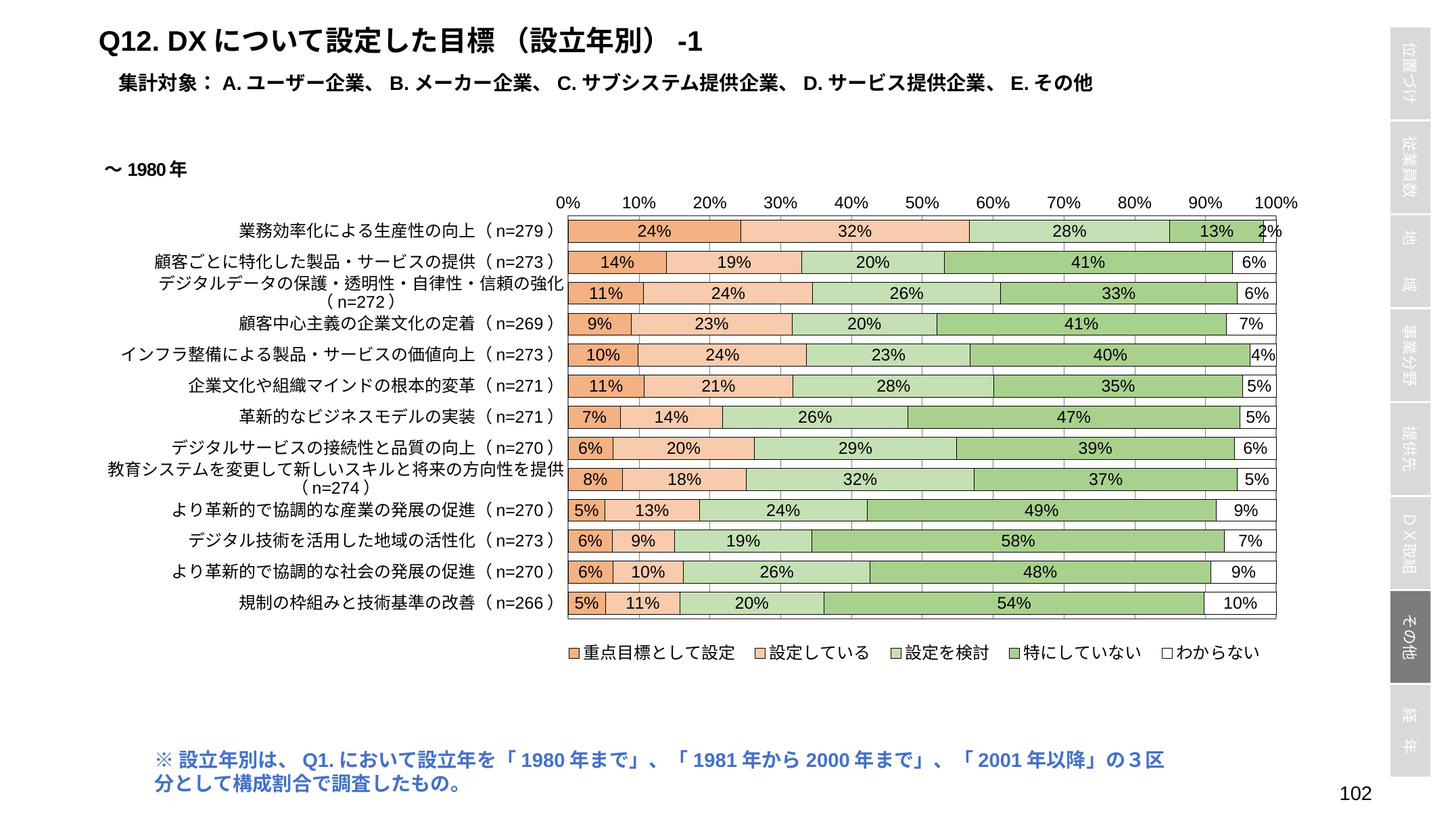

Q12. DXについて設定した目標 （設立年別）-1
集計対象：A.ユーザー企業、B.メーカー企業、C.サブシステム提供企業、D.サービス提供企業、E.その他

### Chart

| Category | 重点目標として設定 | 設定している | 設定を検討 | 特にしていない | わからない |
|---|---|---|---|---|---|
| 業務効率化による生産性の向上（n=279） | 0.24372759856630824 | 0.3225806451612903 | 0.2831541218637993 | 0.13261648745519714 | 0.017921146953405017 |
| 顧客ごとに特化した製品・サービスの提供（n=273） | 0.1391941391941392 | 0.19047619047619047 | 0.20146520146520147 | 0.4065934065934066 | 0.06227106227106227 |
| デジタルデータの保護・透明性・自律性・信頼の強化（n=272） | 0.10661764705882353 | 0.23897058823529413 | 0.2647058823529412 | 0.33455882352941174 | 0.05514705882352941 |
| 顧客中心主義の企業文化の定着（n=269） | 0.08921933085501858 | 0.22676579925650558 | 0.20446096654275092 | 0.40892193308550184 | 0.07063197026022305 |
| インフラ整備による製品・サービスの価値向上（n=273） | 0.0989010989010989 | 0.23809523809523808 | 0.23076923076923078 | 0.3956043956043956 | 0.03663003663003663 |
| 企業文化や組織マインドの根本的変革（n=271） | 0.1070110701107011 | 0.21033210332103322 | 0.28413284132841327 | 0.3505535055350554 | 0.04797047970479705 |
| 革新的なビジネスモデルの実装（n=271） | 0.07380073800738007 | 0.14391143911439114 | 0.26199261992619927 | 0.46863468634686345 | 0.05166051660516605 |
| デジタルサービスの接続性と品質の向上（n=270） | 0.06296296296296296 | 0.2 | 0.2851851851851852 | 0.3925925925925926 | 0.05925925925925926 |
| 教育システムを変更して新しいスキルと将来の方向性を提供（n=274） | 0.07664233576642336 | 0.17518248175182483 | 0.32116788321167883 | 0.3722627737226277 | 0.05474452554744526 |
| より革新的で協調的な産業の発展の促進（n=270） | 0.05185185185185185 | 0.13333333333333333 | 0.23703703703703705 | 0.4925925925925926 | 0.08518518518518518 |
| デジタル技術を活用した地域の活性化（n=273） | 0.06227106227106227 | 0.08791208791208792 | 0.19413919413919414 | 0.5824175824175825 | 0.07326007326007326 |
| より革新的で協調的な社会の発展の促進（n=270） | 0.06296296296296296 | 0.1 | 0.26296296296296295 | 0.48148148148148145 | 0.09259259259259259 |
| 規制の枠組みと技術基準の改善（n=266） | 0.05263157894736842 | 0.10526315789473684 | 0.20300751879699247 | 0.5375939849624061 | 0.10150375939849623 |
※設立年別は、Q1.において設立年を「1980年まで」、「1981年から2000年まで」、「2001年以降」の３区分として構成割合で調査したもの。
102